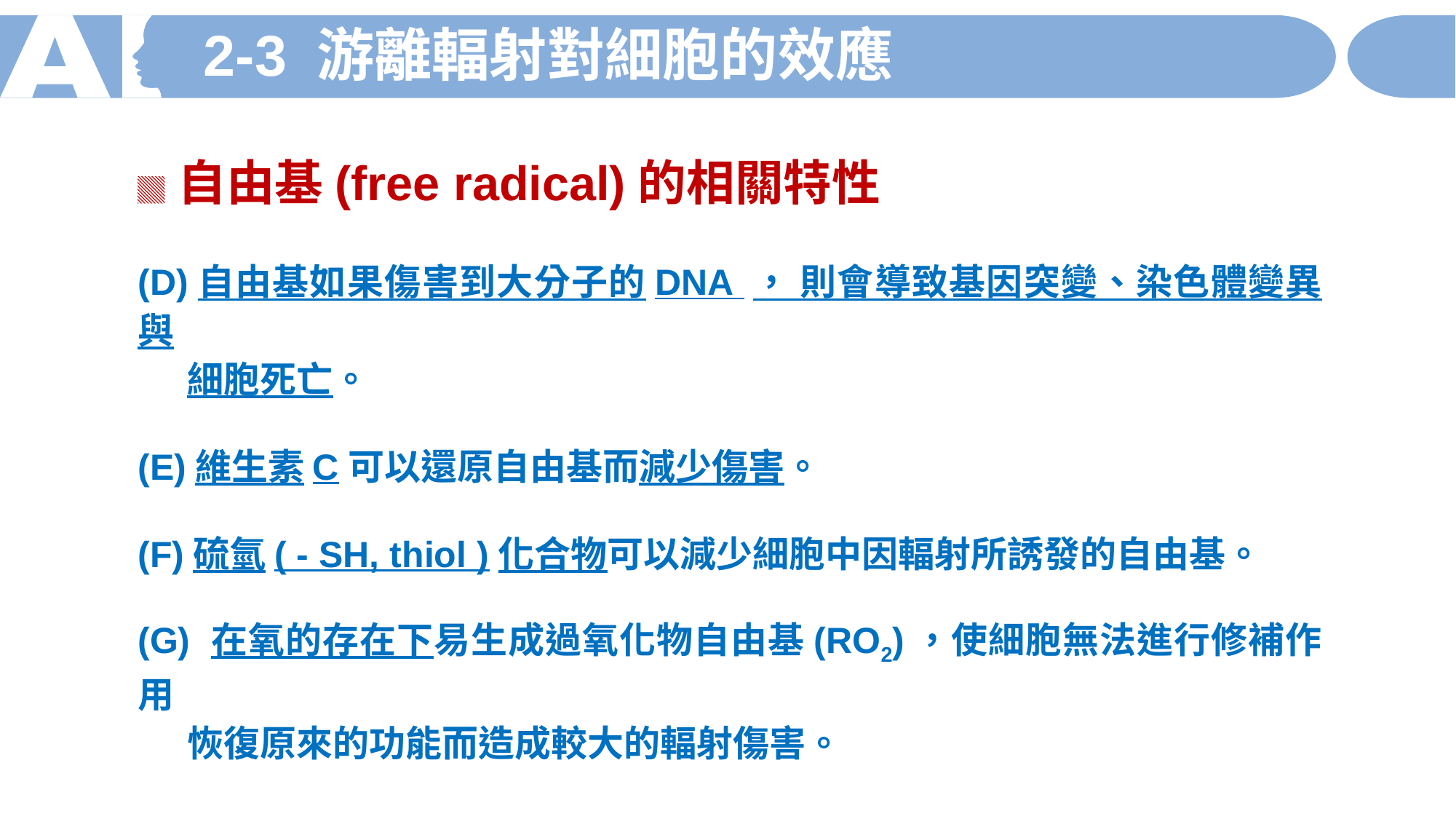

2-3 游離輻射對細胞的效應

▓ 自由基(free radical)的相關特性

(D)自由基如果傷害到大分子的DNA ， 則會導致基因突變、染色體變異與
     細胞死亡。

(E)維生素C可以還原自由基而減少傷害。

(F)硫氫( - SH, thiol )化合物可以減少細胞中因輻射所誘發的自由基。

(G) 在氧的存在下易生成過氧化物自由基(RO2)，使細胞無法進行修補作用
     恢復原來的功能而造成較大的輻射傷害。